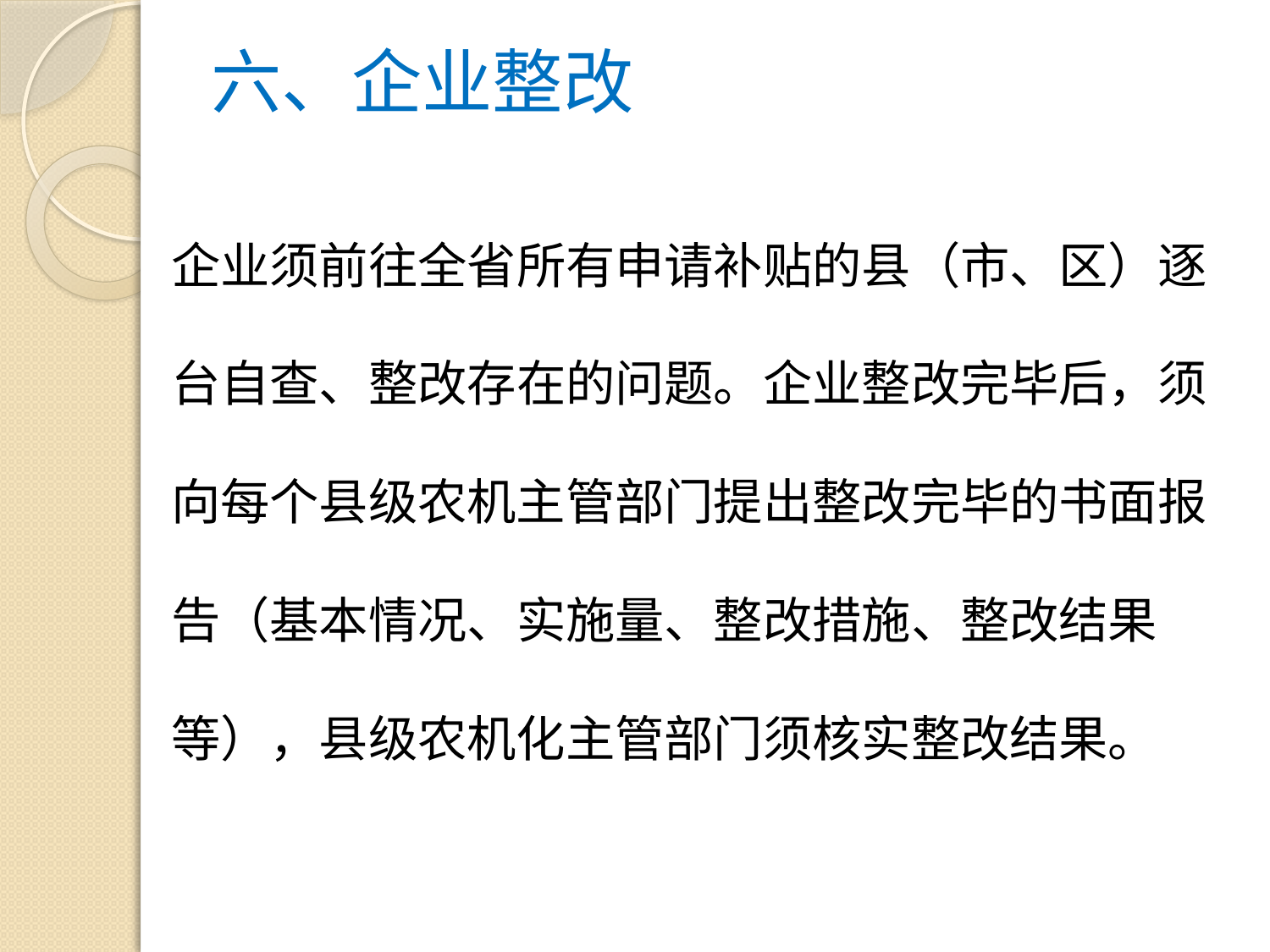

# 六、企业整改
企业须前往全省所有申请补贴的县（市、区）逐台自查、整改存在的问题。企业整改完毕后，须向每个县级农机主管部门提出整改完毕的书面报告（基本情况、实施量、整改措施、整改结果等），县级农机化主管部门须核实整改结果。